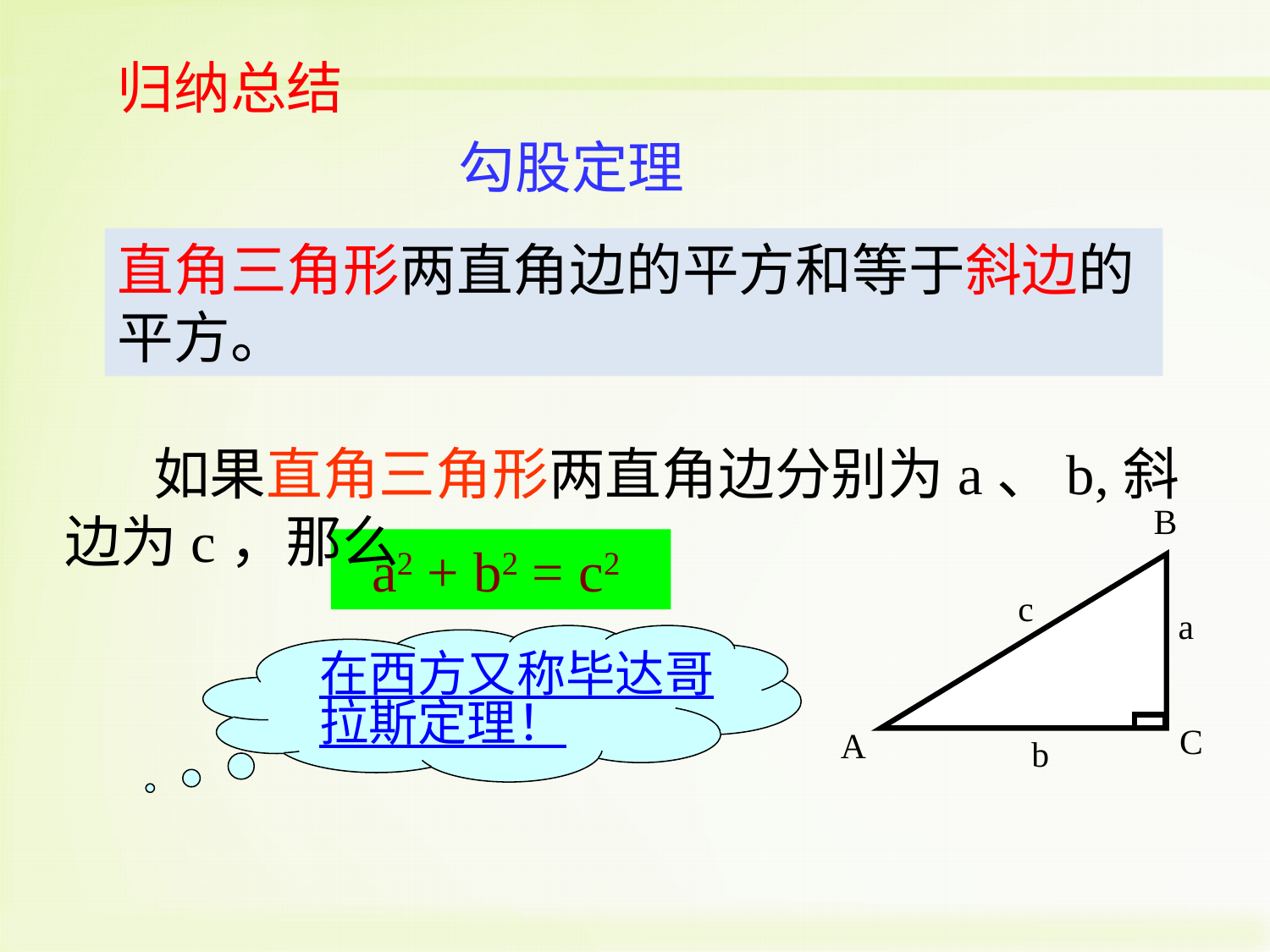

归纳总结
勾股定理
直角三角形两直角边的平方和等于斜边的平方。
       如果直角三角形两直角边分别为a、b,斜边为c，那么
B

c
a
C

A
b
  a2 + b2 = c2

在西方又称毕达哥拉斯定理！